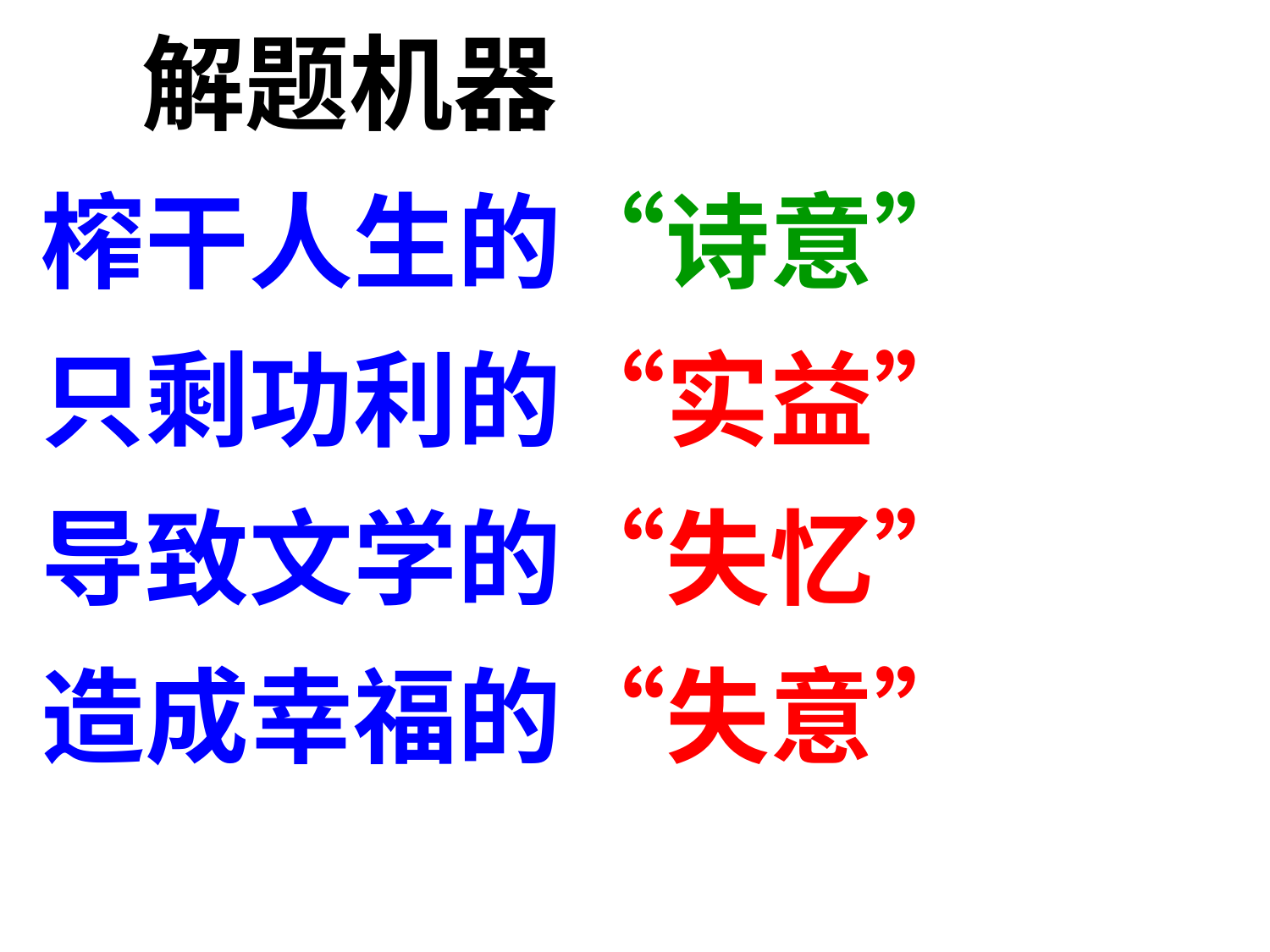

解题机器
 榨干人生的“诗意”
 只剩功利的“实益”
 导致文学的“失忆”
 造成幸福的“失意”